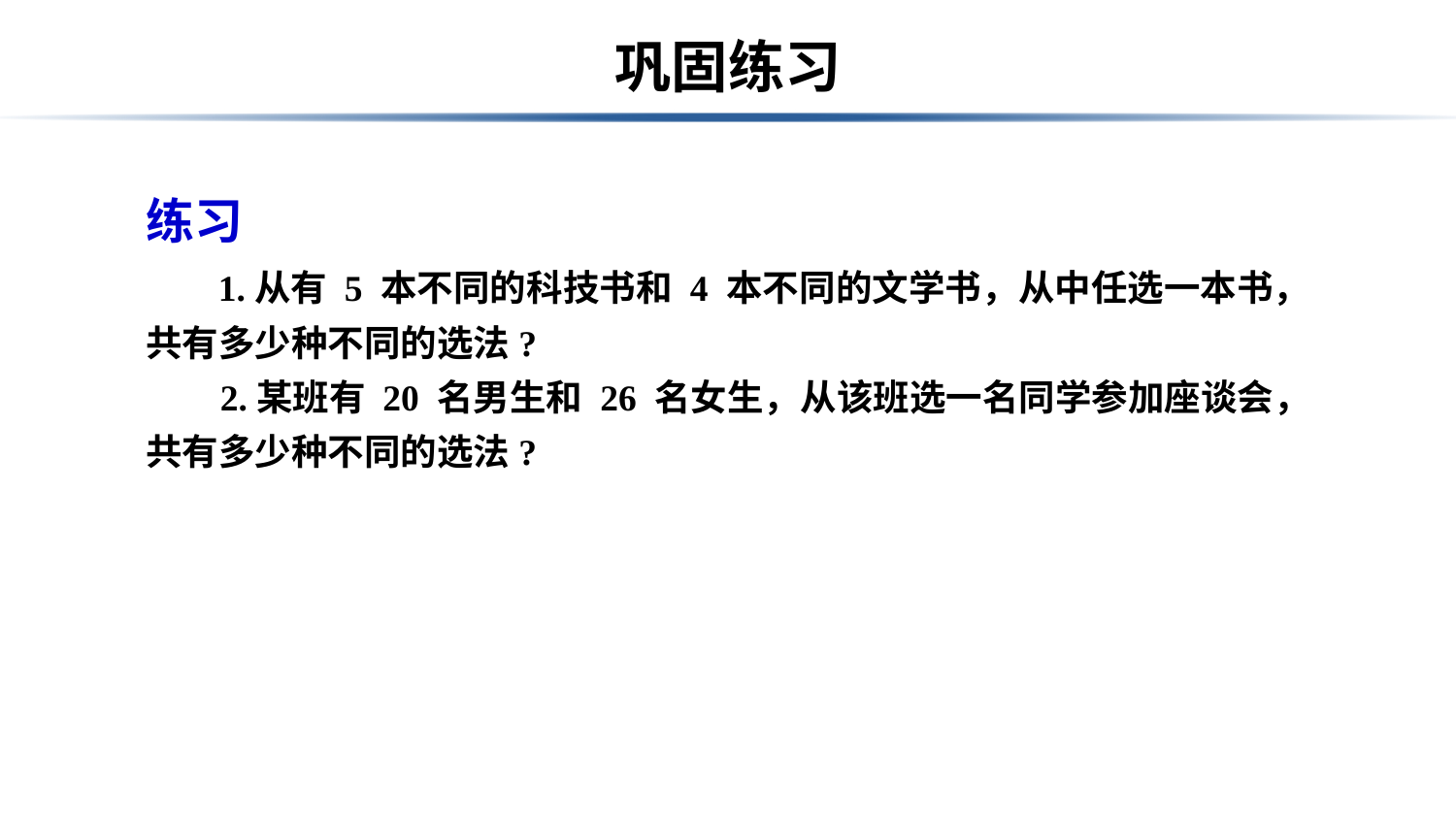

# 巩固练习
练习
       1.从有 5 本不同的科技书和 4 本不同的文学书，从中任选一本书，共有多少种不同的选法?
        2.某班有 20 名男生和 26 名女生，从该班选一名同学参加座谈会，共有多少种不同的选法?